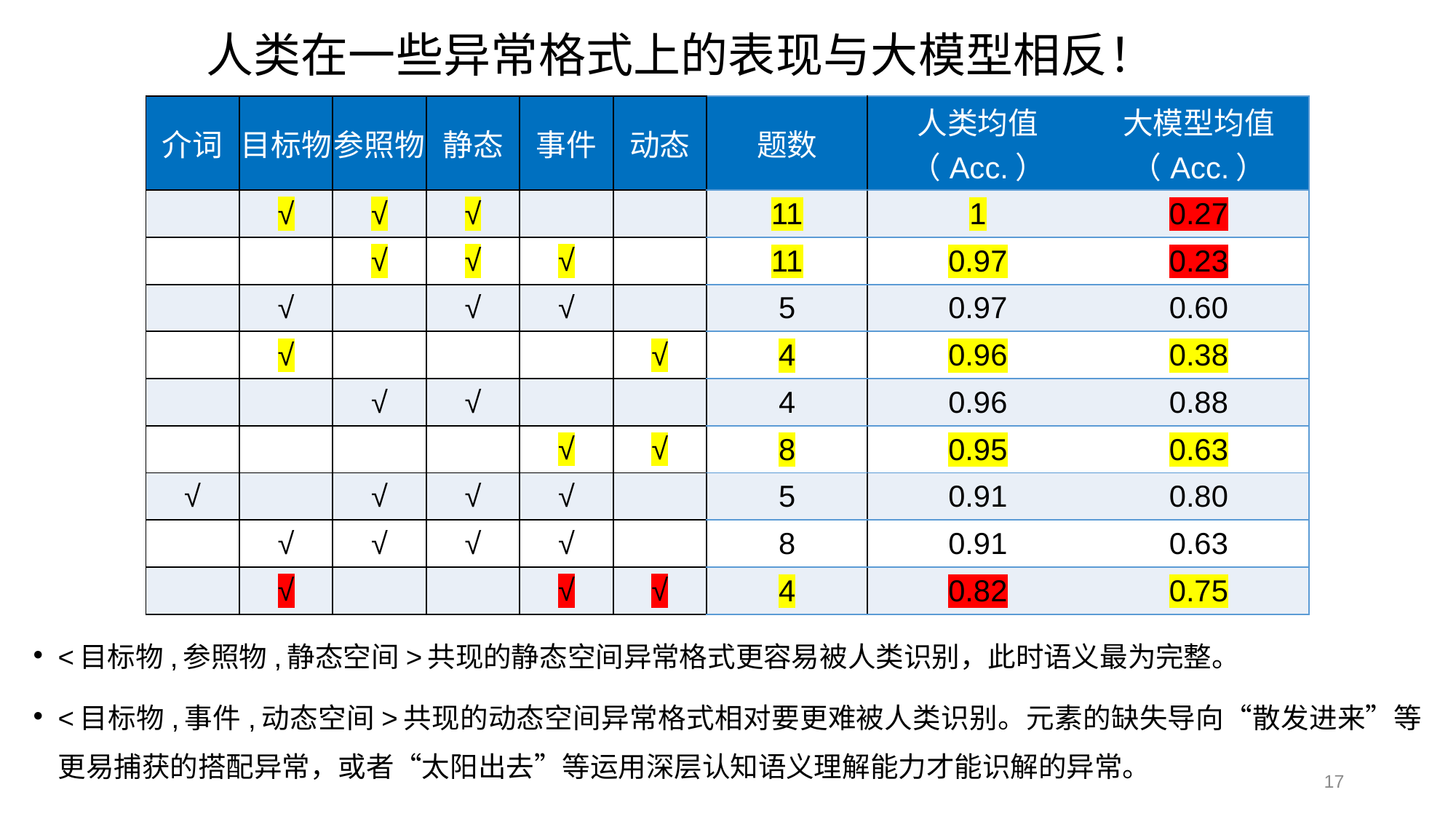

人类在一些异常格式上的表现与大模型相反！
| 介词 | 目标物 | 参照物 | 静态 | 事件 | 动态 | 题数 | 人类均值 （Acc.） | 大模型均值 （Acc.） |
| --- | --- | --- | --- | --- | --- | --- | --- | --- |
|  | √ | √ | √ |  |  | 11 | 1 | 0.27 |
|  |  | √ | √ | √ |  | 11 | 0.97 | 0.23 |
|  | √ |  | √ | √ |  | 5 | 0.97 | 0.60 |
|  | √ |  |  |  | √ | 4 | 0.96 | 0.38 |
|  |  | √ | √ |  |  | 4 | 0.96 | 0.88 |
|  |  |  |  | √ | √ | 8 | 0.95 | 0.63 |
| √ |  | √ | √ | √ |  | 5 | 0.91 | 0.80 |
|  | √ | √ | √ | √ |  | 8 | 0.91 | 0.63 |
|  | √ |  |  | √ | √ | 4 | 0.82 | 0.75 |

<目标物,参照物,静态空间>共现的静态空间异常格式更容易被人类识别，此时语义最为完整。
<目标物,事件,动态空间>共现的动态空间异常格式相对要更难被人类识别。元素的缺失导向“散发进来”等更易捕获的搭配异常，或者“太阳出去”等运用深层认知语义理解能力才能识解的异常。
17